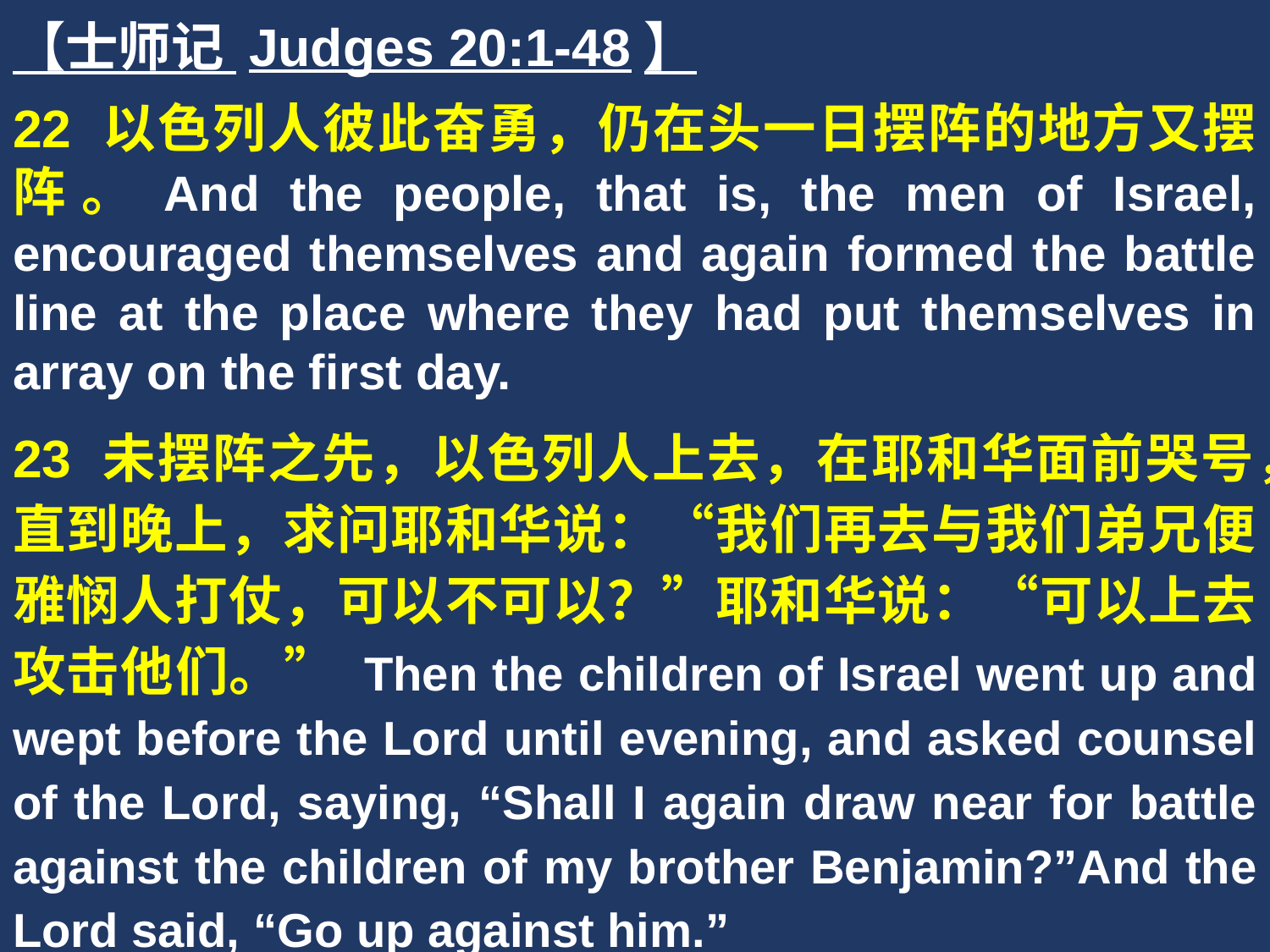

【士师记 Judges 20:1-48】
22 以色列人彼此奋勇，仍在头一日摆阵的地方又摆阵。And the people, that is, the men of Israel, encouraged themselves and again formed the battle line at the place where they had put themselves in array on the first day.
23 未摆阵之先，以色列人上去，在耶和华面前哭号，直到晚上，求问耶和华说：“我们再去与我们弟兄便雅悯人打仗，可以不可以？”耶和华说：“可以上去攻击他们。” Then the children of Israel went up and wept before the Lord until evening, and asked counsel of the Lord, saying, “Shall I again draw near for battle against the children of my brother Benjamin?”And the Lord said, “Go up against him.”